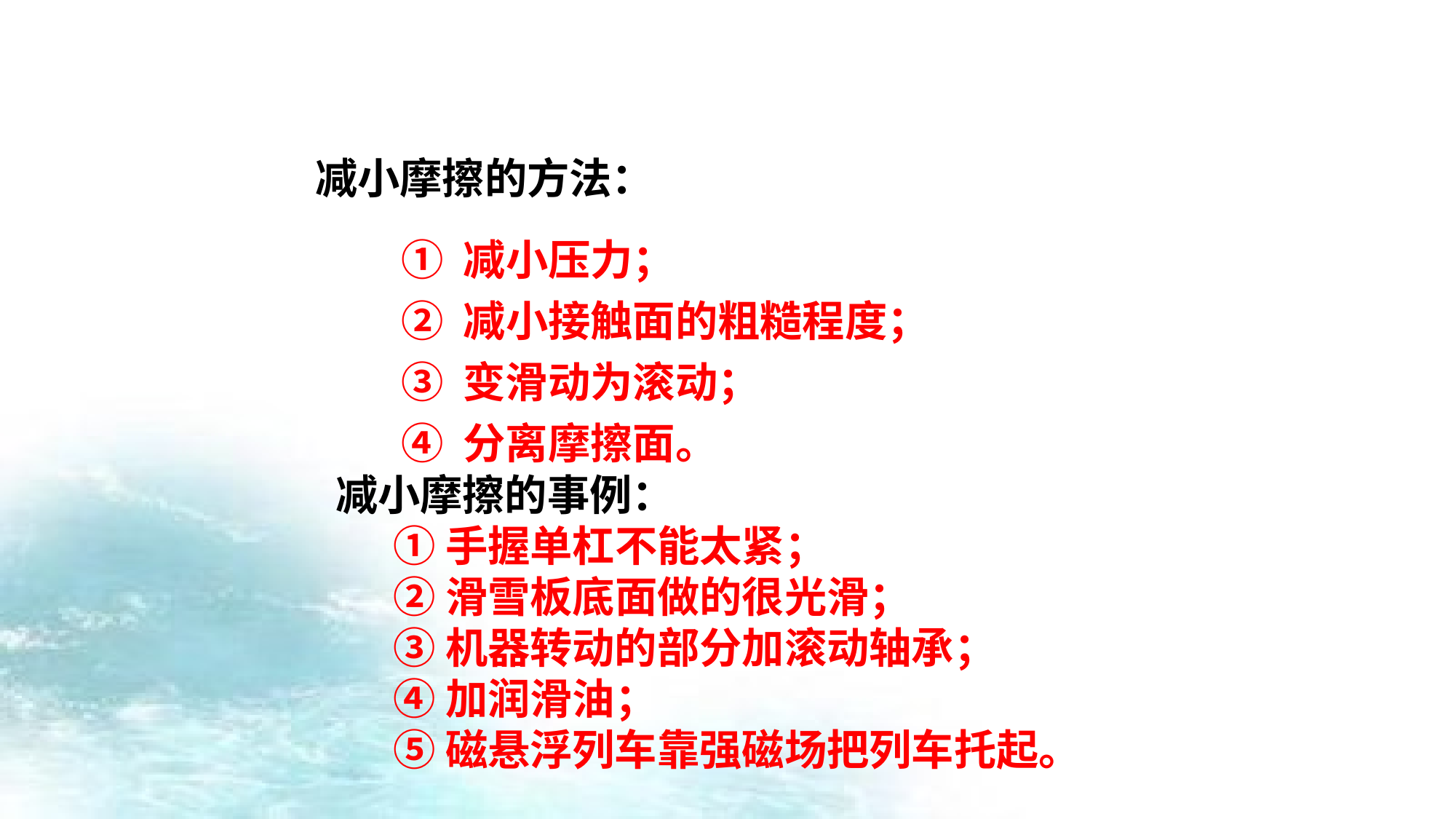

减小摩擦的方法：
① 减小压力；
② 减小接触面的粗糙程度；
③ 变滑动为滚动；
④ 分离摩擦面。

　　① 手握单杠不能太紧；
　　② 滑雪板底面做的很光滑；
　　③ 机器转动的部分加滚动轴承；
　　④ 加润滑油；
　　⑤ 磁悬浮列车靠强磁场把列车托起。
减小摩擦的事例：